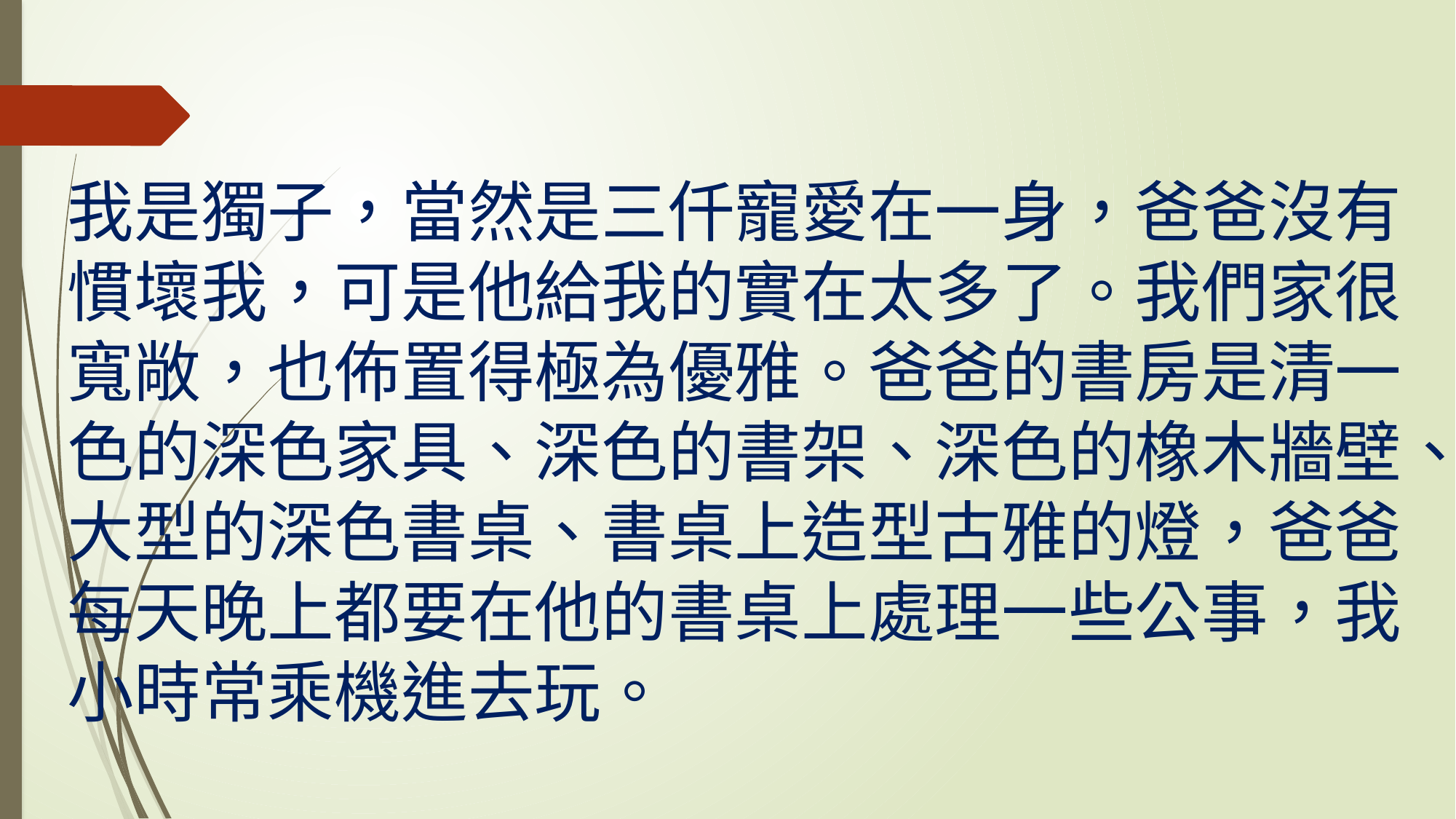

我是獨子，當然是三仟寵愛在一身，爸爸沒有慣壞我，可是他給我的實在太多了。我們家很寬敞，也佈置得極為優雅。爸爸的書房是清一色的深色家具、深色的書架、深色的橡木牆壁、大型的深色書桌、書桌上造型古雅的燈，爸爸每天晚上都要在他的書桌上處理一些公事，我小時常乘機進去玩。

#